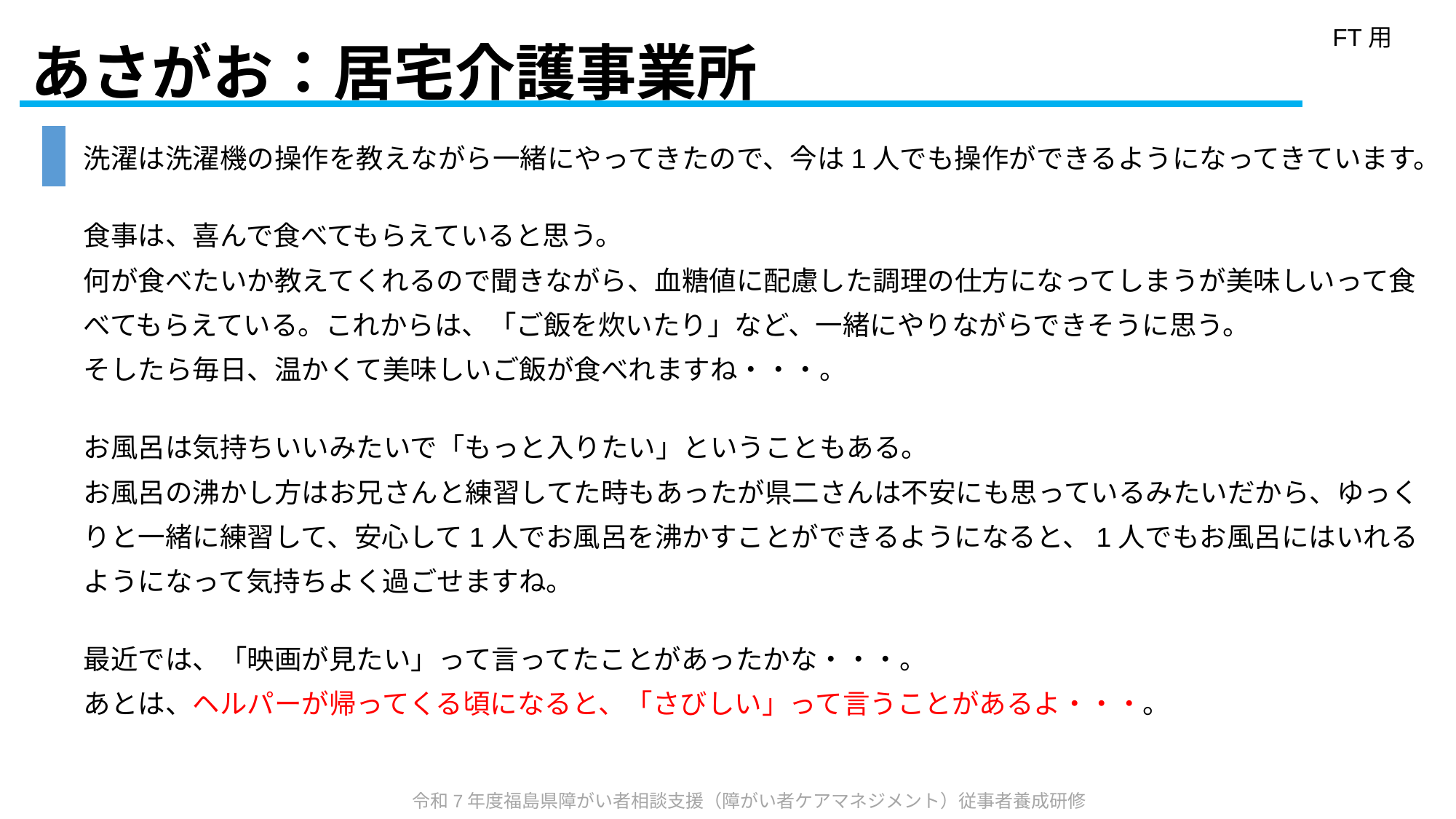

FT用
# あさがお：居宅介護事業所
洗濯は洗濯機の操作を教えながら一緒にやってきたので、今は1人でも操作ができるようになってきています。

食事は、喜んで食べてもらえていると思う。
何が食べたいか教えてくれるので聞きながら、血糖値に配慮した調理の仕方になってしまうが美味しいって食
べてもらえている。これからは、「ご飯を炊いたり」など、一緒にやりながらできそうに思う。
そしたら毎日、温かくて美味しいご飯が食べれますね・・・。

お風呂は気持ちいいみたいで「もっと入りたい」ということもある。
お風呂の沸かし方はお兄さんと練習してた時もあったが県二さんは不安にも思っているみたいだから、ゆっく
りと一緒に練習して、安心して1人でお風呂を沸かすことができるようになると、1人でもお風呂にはいれる
ようになって気持ちよく過ごせますね。

最近では、「映画が見たい」って言ってたことがあったかな・・・。
あとは、ヘルパーが帰ってくる頃になると、「さびしい」って言うことがあるよ・・・。
 令和7年度福島県障がい者相談支援（障がい者ケアマネジメント）従事者養成研修